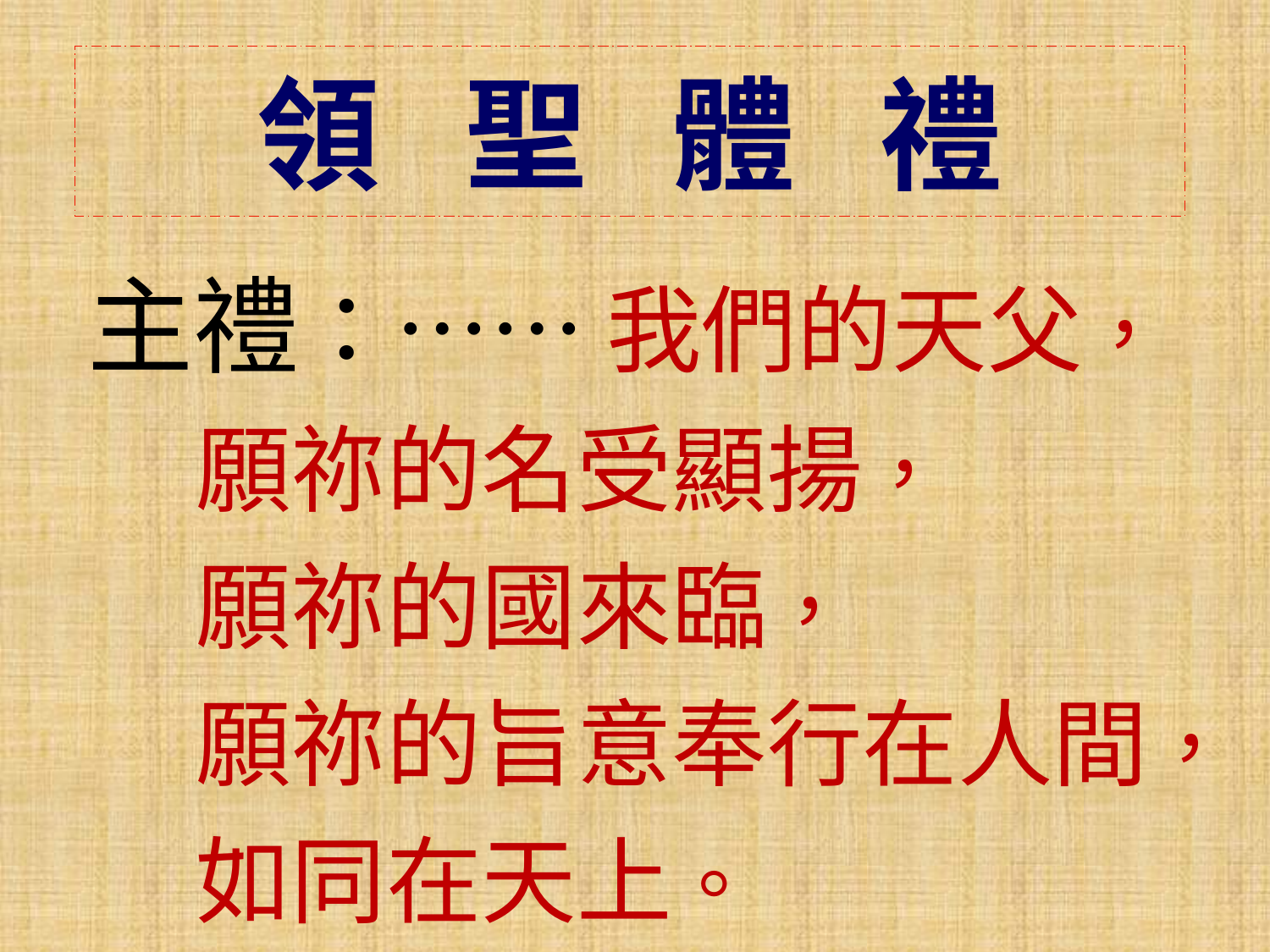

# 領   聖   體   禮
主禮：…… 我們的天父，
    願祢的名受顯揚，
    願祢的國來臨，
    願祢的旨意奉行在人間，
    如同在天上。